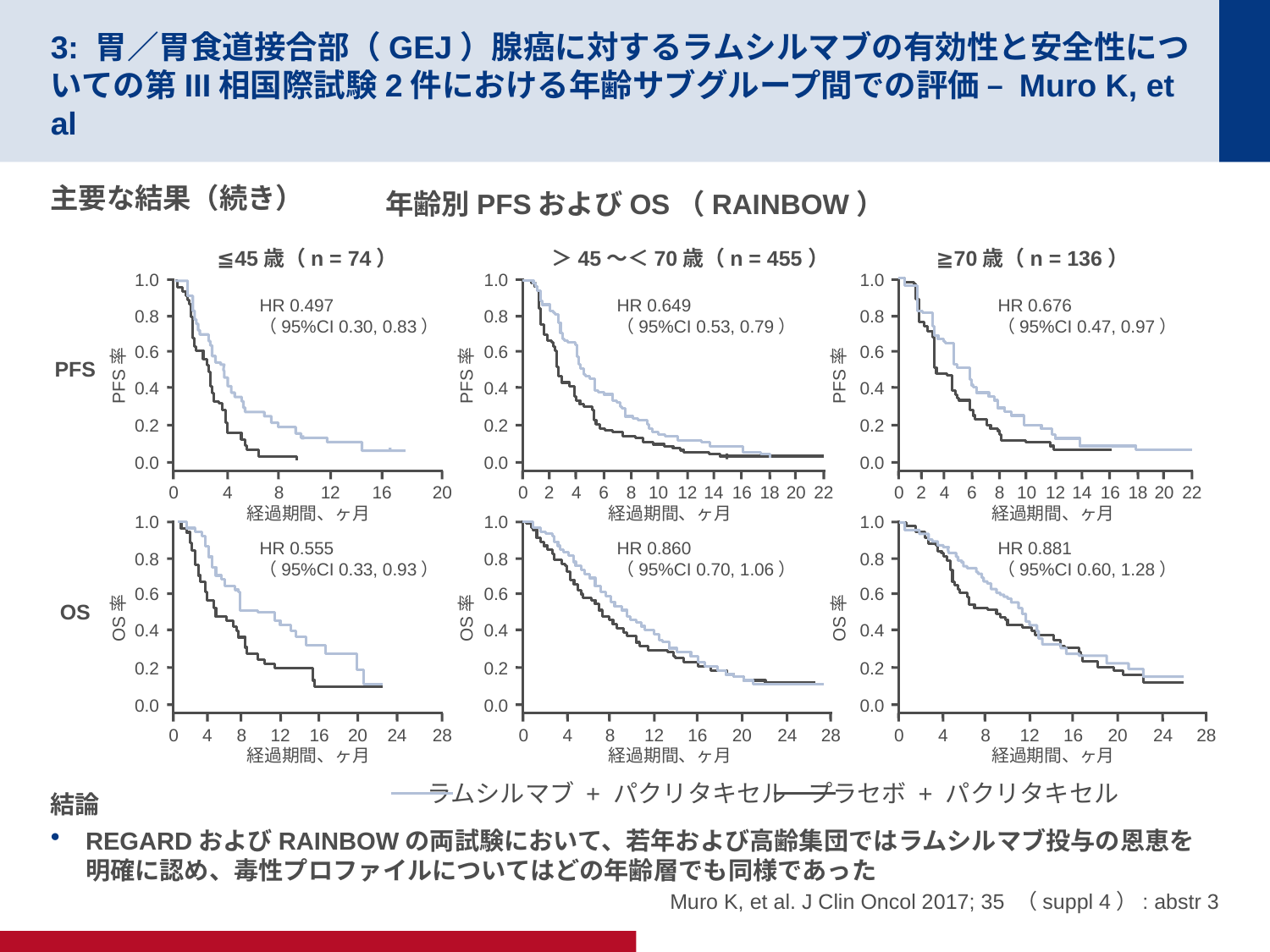

# 3: 胃／胃食道接合部（GEJ）腺癌に対するラムシルマブの有効性と安全性についての第III相国際試験2件における年齢サブグループ間での評価 – Muro K, et al
主要な結果（続き）

結論
REGARDおよびRAINBOWの両試験において、若年および高齢集団ではラムシルマブ投与の恩恵を明確に認め、毒性プロファイルについてはどの年齢層でも同様であった
年齢別PFSおよびOS（RAINBOW）
≦45歳（n = 74）
＞45～＜70歳（n = 455）
≧70歳（n = 136）
1.0

0.8

0.6

PFS率
0.4

0.2

0.0

0
4
8
12
16
20
経過期間、ヶ月
1.0
1.0

HR 0.497
（95%CI 0.30, 0.83）
HR 0.649
（95%CI 0.53, 0.79）
HR 0.676
（95%CI 0.47, 0.97）
0.8
0.8

0.6
0.6
PFS

PFS率
PFS率
0.4
0.4

0.2
0.2

0.0
0.0

16
18

20
22
2
4
6
8
10
12
14

16
18

20
22
2
4
6
8
10
12
14
0
0
経過期間、ヶ月
経過期間、ヶ月

1.0
1.0
1.0

HR 0.555
（95%CI 0.33, 0.93）
HR 0.860
（95%CI 0.70, 1.06）
HR 0.881
（95%CI 0.60, 1.28）
0.8
0.8
0.8

0.6
0.6
0.6
OS

OS率
OS率
OS率
0.4
0.4
0.4

0.2
0.2
0.2

0.0
0.0
0.0

0
4
8
12
16
20
24
28

24

28
0
4
8
12
16
20

24

28
0
4
8
12
16
20
経過期間、ヶ月
経過期間、ヶ月
経過期間、ヶ月
ラムシルマブ + パクリタキセル  	プラセボ + パクリタキセル
Muro K, et al. J Clin Oncol 2017; 35 （suppl 4）: abstr 3